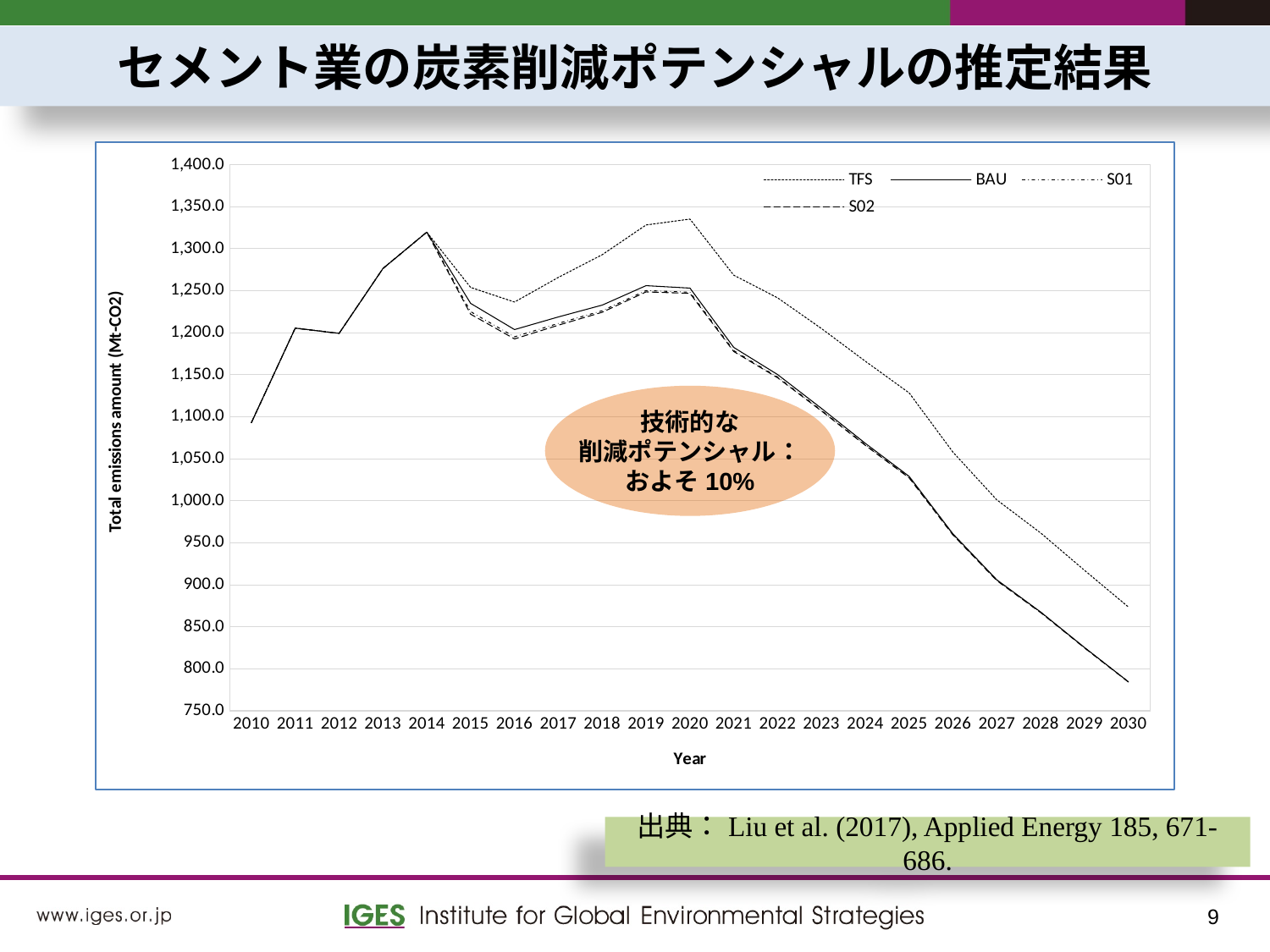

セメント業の炭素削減ポテンシャルの推定結果

### Chart

| Category | TFS | BAU | S01 | S02 |
|---|---|---|---|---|
| 2010 | 1092.8253844976616 | 1092.8253844976616 | 1092.8253844976616 | 1092.8253844976616 |
| 2011 | 1205.2748672192845 | 1205.2748672192845 | 1205.2748672192845 | 1205.2748672192845 |
| 2012 | 1199.0671051548586 | 1199.0671051548586 | 1199.0671051548586 | 1199.0671051548586 |
| 2013 | 1276.224311612693 | 1276.224311612693 | 1276.224311612693 | 1276.224311612693 |
| 2014 | 1319.5069774235574 | 1319.5069774235574 | 1319.5069774235574 | 1319.5069774235574 |
| 2015 | 1253.6727942670389 | 1234.7410682660966 | 1224.8611049744966 | 1221.8931543257163 |
| 2016 | 1236.3693096660397 | 1203.5659100989303 | 1194.9458929478462 | 1192.459253429494 |
| 2017 | 1265.662187929307 | 1218.6162748361494 | 1210.9316966166919 | 1208.7840690992168 |
| 2018 | 1292.7022777513919 | 1232.703604735697 | 1226.0089629347483 | 1224.1728740764177 |
| 2019 | 1328.082368637744 | 1255.8010784800945 | 1250.0066600368816 | 1248.426116005505 |
| 2020 | 1335.0598531031935 | 1252.9173012158958 | 1248.0475140066385 | 1246.7082797064784 |
| 2021 | 1268.3088938940798 | 1182.299015121966 | 1178.495850189881 | 1177.4303044509418 |
| 2022 | 1241.3461901583216 | 1150.0539212556332 | 1147.030818802414 | 1146.1601710403982 |
| 2023 | 1204.801879051248 | 1109.78347490938 | 1107.4235852982265 | 1106.7227016801796 |
| 2024 | 1165.8658875173373 | 1068.1673474575416 | 1066.356701663676 | 1065.8008190391079 |
| 2025 | 1128.189447461171 | 1028.846038998961 | 1027.4806710646615 | 1027.0496121128272 |
| 2026 | 1057.5341554192712 | 960.3052083579702 | 959.3216832009772 | 959.0033194367993 |
| 2027 | 1000.8541409336 | 905.6291098400208 | 904.9234856183928 | 904.6916052900675 |
| 2028 | 961.4814081626239 | 867.340402608953 | 866.8355936292764 | 866.6673032446253 |
| 2029 | 916.9138656565761 | 825.0196417862463 | 824.6611694648903 | 824.5416210105417 |
| 2030 | 873.38534699264 | 784.3826205130149 | 784.1390973487847 | 784.0571339507841 |
技術的な
削減ポテンシャル：
およそ10%
出典：Liu et al. (2017), Applied Energy 185, 671-686.